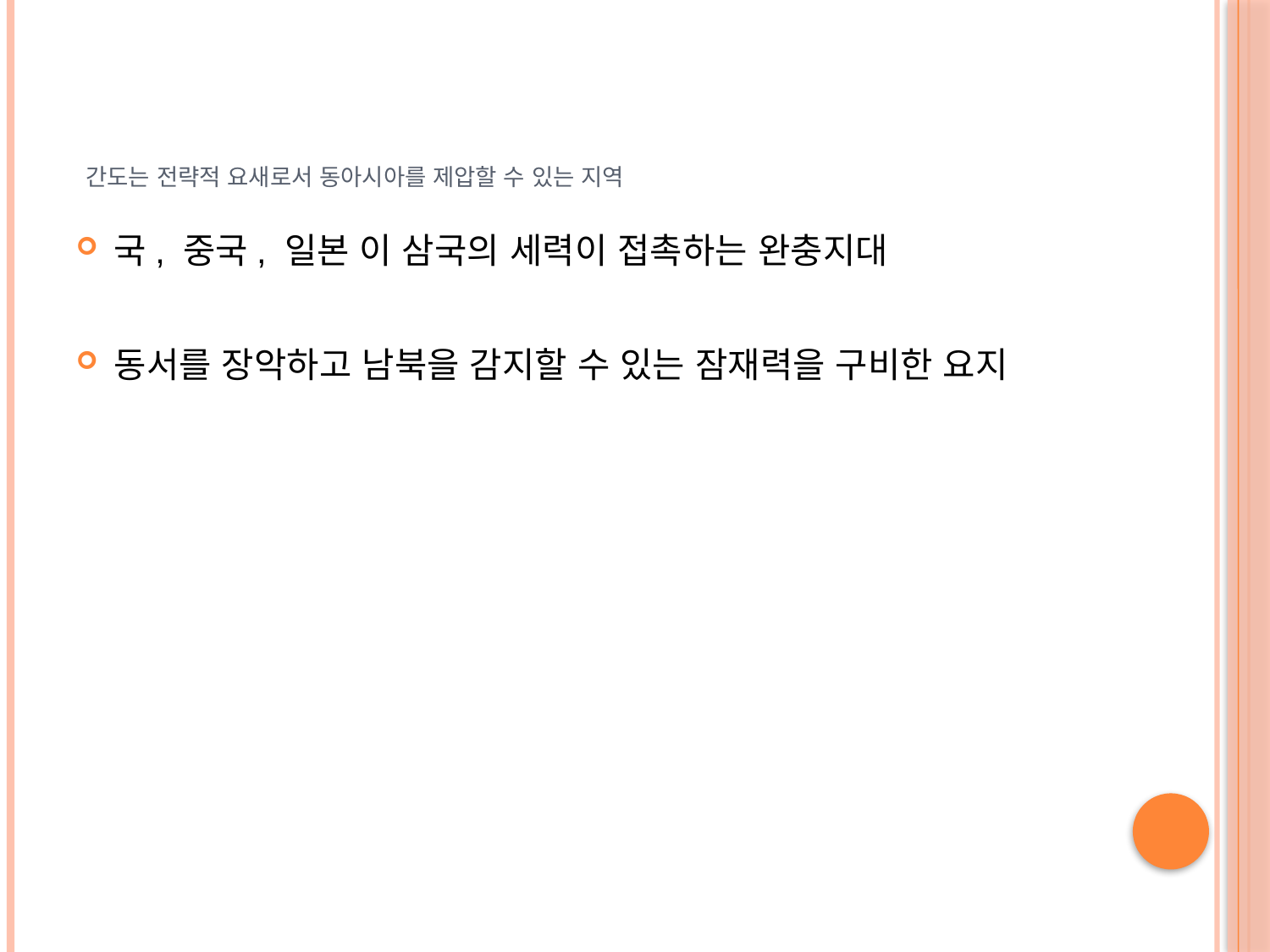

# 간도는 전략적 요새로서 동아시아를 제압할 수 있는 지역
국, 중국, 일본 이 삼국의 세력이 접촉하는 완충지대

동서를 장악하고 남북을 감지할 수 있는 잠재력을 구비한 요지